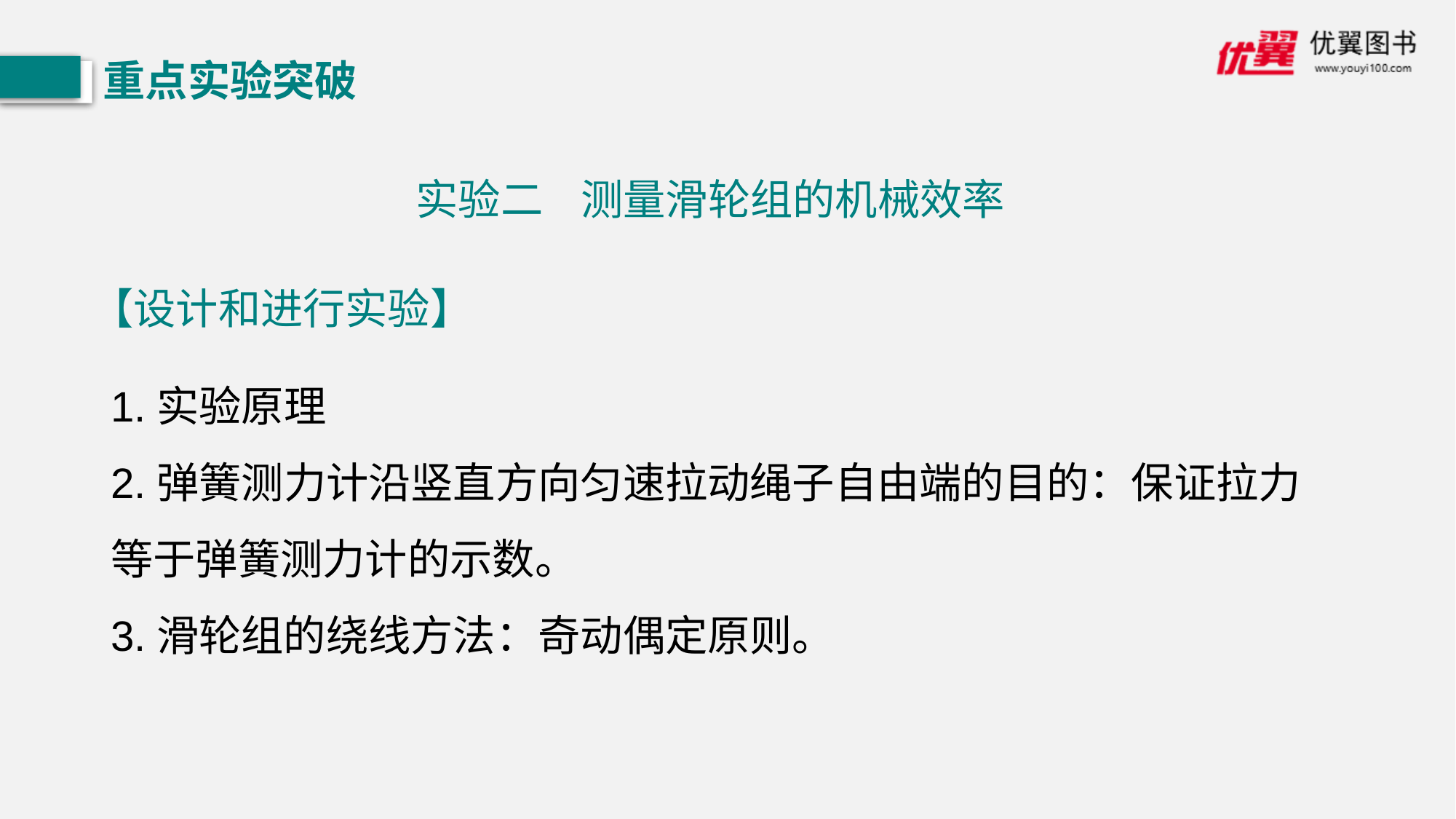

重点实验突破

实验二    测量滑轮组的机械效率

【设计和进行实验】

1.实验原理
2.弹簧测力计沿竖直方向匀速拉动绳子自由端的目的：保证拉力等于弹簧测力计的示数。
3.滑轮组的绕线方法：奇动偶定原则。